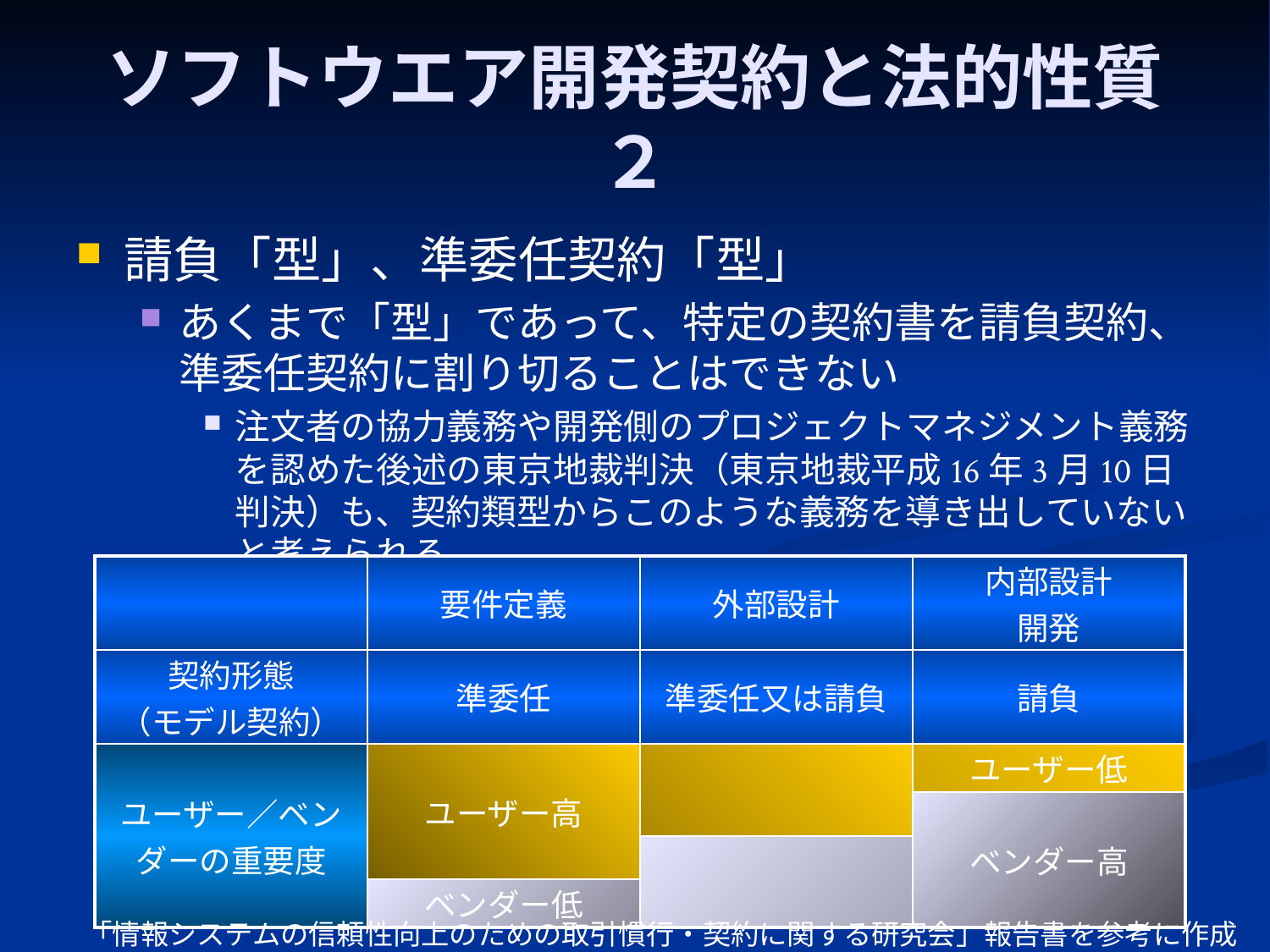

# ソフトウエア開発契約と法的性質２
請負「型」、準委任契約「型」
あくまで「型」であって、特定の契約書を請負契約、準委任契約に割り切ることはできない
注文者の協力義務や開発側のプロジェクトマネジメント義務を認めた後述の東京地裁判決（東京地裁平成16年3月10日判決）も、契約類型からこのような義務を導き出していないと考えられる
|  | 要件定義 | 外部設計 | 内部設計 開発 |
| --- | --- | --- | --- |
| 契約形態 （モデル契約） | 準委任 | 準委任又は請負 | 請負 |
| ユーザー／ベンダーの重要度 | ユーザー高 |  | ユーザー低 |
|  |  |  | ベンダー高 |
|  |  |  |  |
|  | ベンダー低 |  |  |
「情報システムの信頼性向上のための取引慣行・契約に関する研究会」報告書を参考に作成